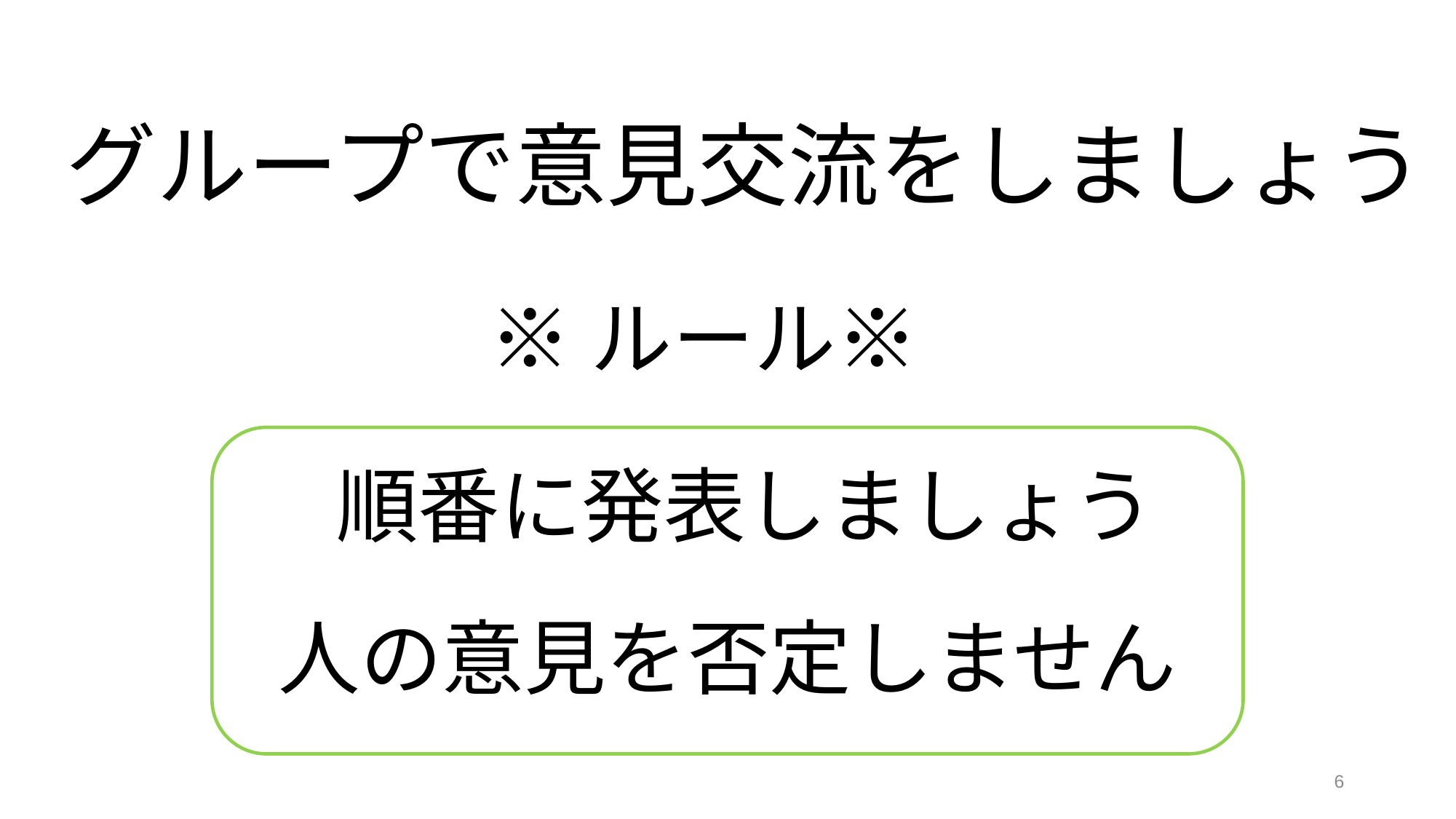

グループで意見交流をしましょう
※ルール※

順番に発表しましょう
人の意見を否定しません
6